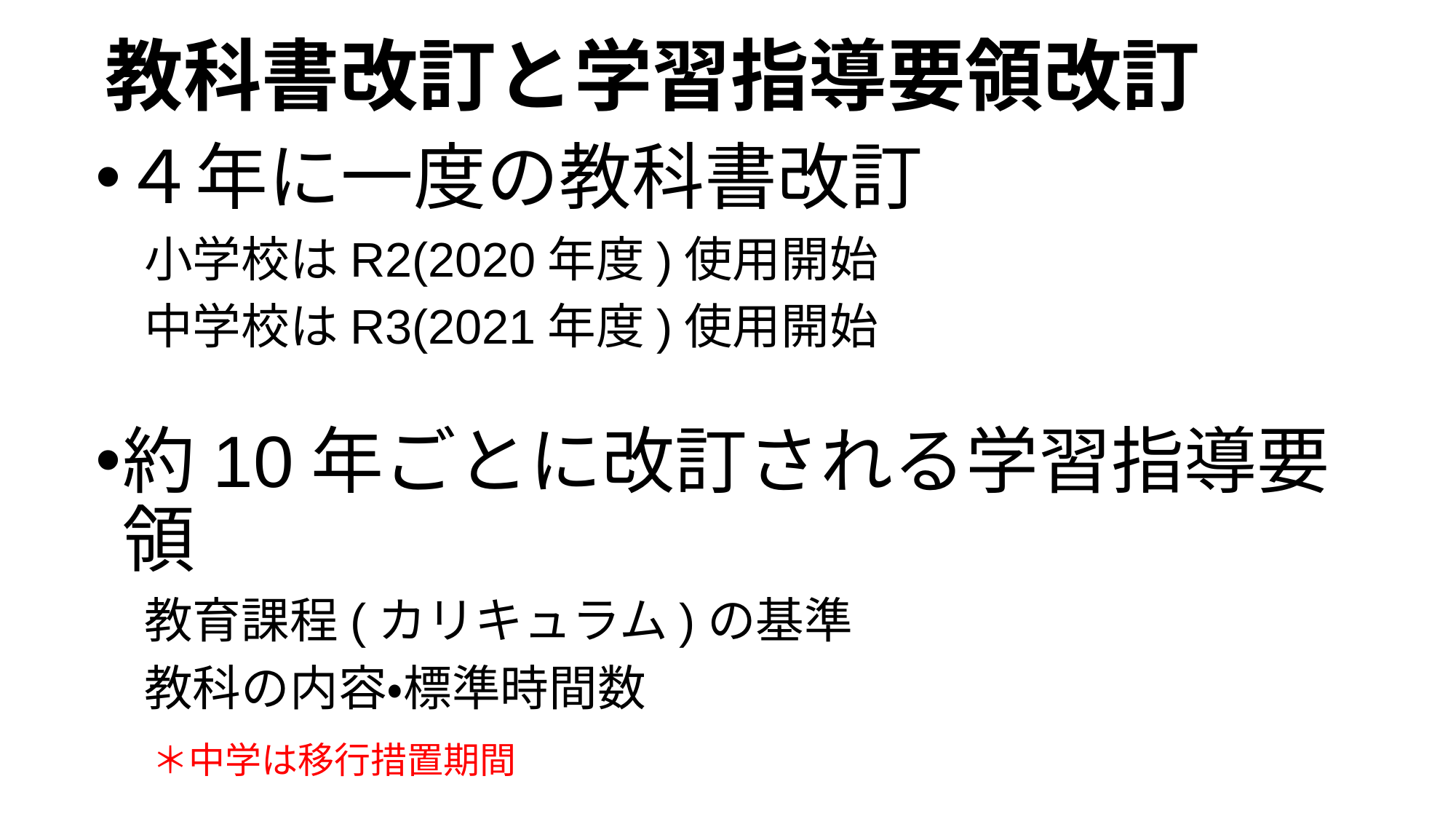

# 教科書改訂と学習指導要領改訂
４年に一度の教科書改訂
　小学校はR2(2020年度)使用開始
　中学校はR3(2021年度)使用開始

約10年ごとに改訂される学習指導要領
　教育課程(カリキュラム)の基準
　教科の内容・標準時間数
　 ＊中学は移行措置期間